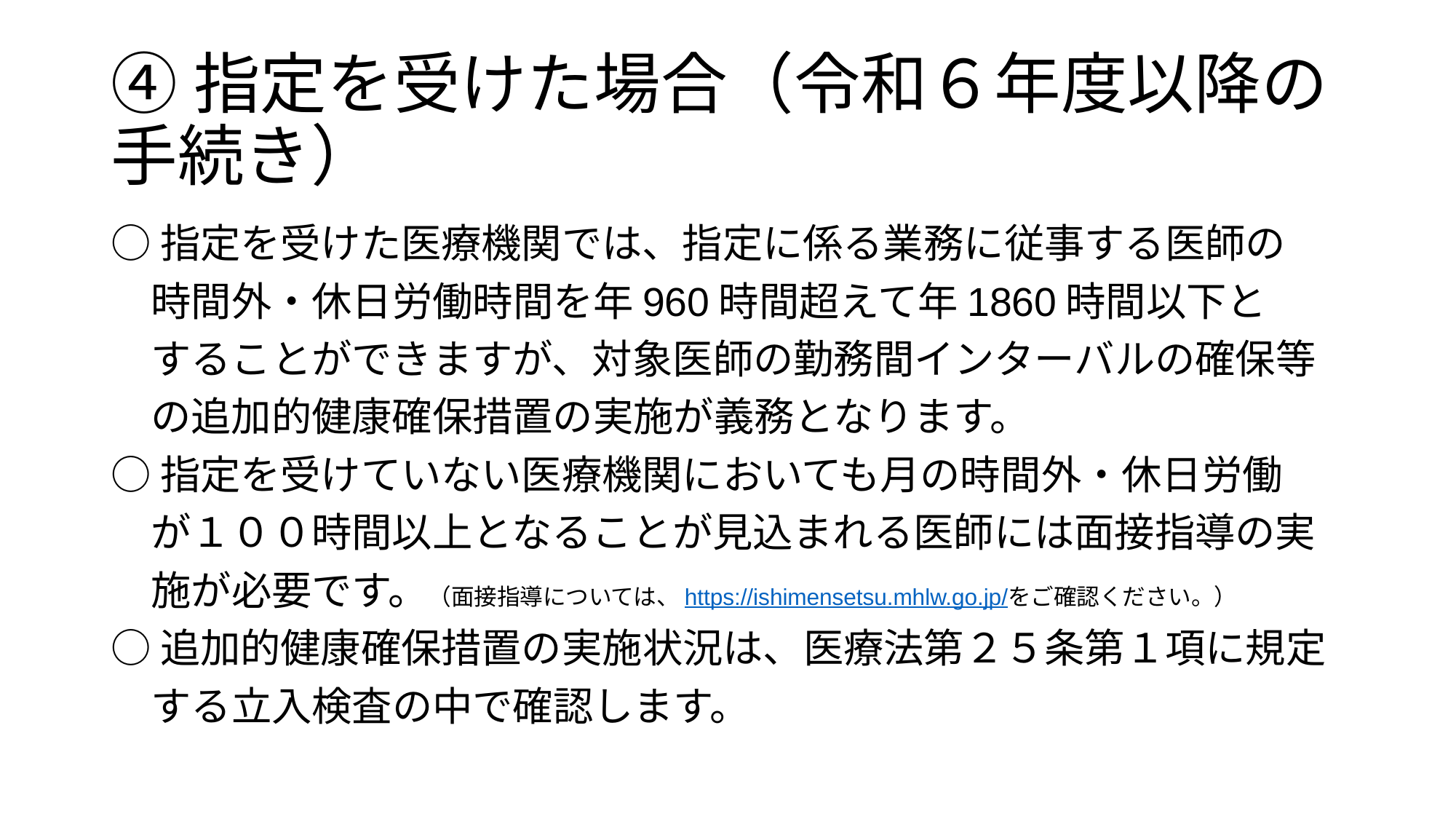

# ④指定を受けた場合（令和６年度以降の手続き）
○指定を受けた医療機関では、指定に係る業務に従事する医師の
　時間外・休日労働時間を年960時間超えて年1860時間以下と
　することができますが、対象医師の勤務間インターバルの確保等
　の追加的健康確保措置の実施が義務となります。
○指定を受けていない医療機関においても月の時間外・休日労働
　が１００時間以上となることが見込まれる医師には面接指導の実
　施が必要です。（面接指導については、https://ishimensetsu.mhlw.go.jp/をご確認ください。）
○追加的健康確保措置の実施状況は、医療法第２５条第１項に規定
　する立入検査の中で確認します。